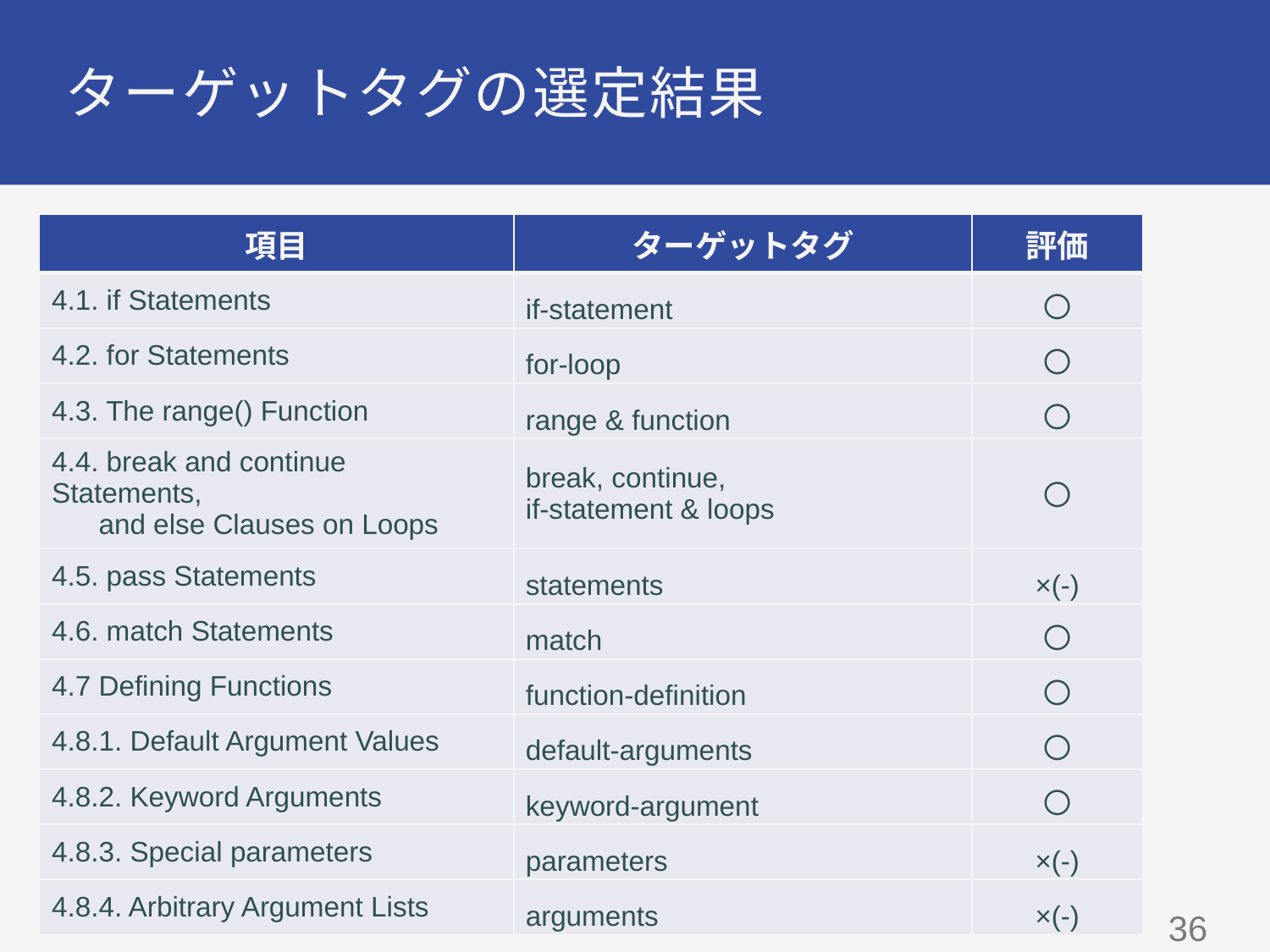

# ターゲットタグの選定結果
| 項目 | ターゲットタグ | 評価 |
| --- | --- | --- |
| 4.1. if Statements | if-statement | 〇 |
| 4.2. for Statements | for-loop | 〇 |
| 4.3. The range() Function | range & function | 〇 |
| 4.4. break and continue Statements, and else Clauses on Loops | break, continue, if-statement & loops | 〇 |
| 4.5. pass Statements | statements | ×(-) |
| 4.6. match Statements | match | 〇 |
| 4.7 Defining Functions | function-definition | 〇 |
| 4.8.1. Default Argument Values | default-arguments | 〇 |
| 4.8.2. Keyword Arguments | keyword-argument | 〇 |
| 4.8.3. Special parameters | parameters | ×(-) |
| 4.8.4. Arbitrary Argument Lists | arguments | ×(-) |
36